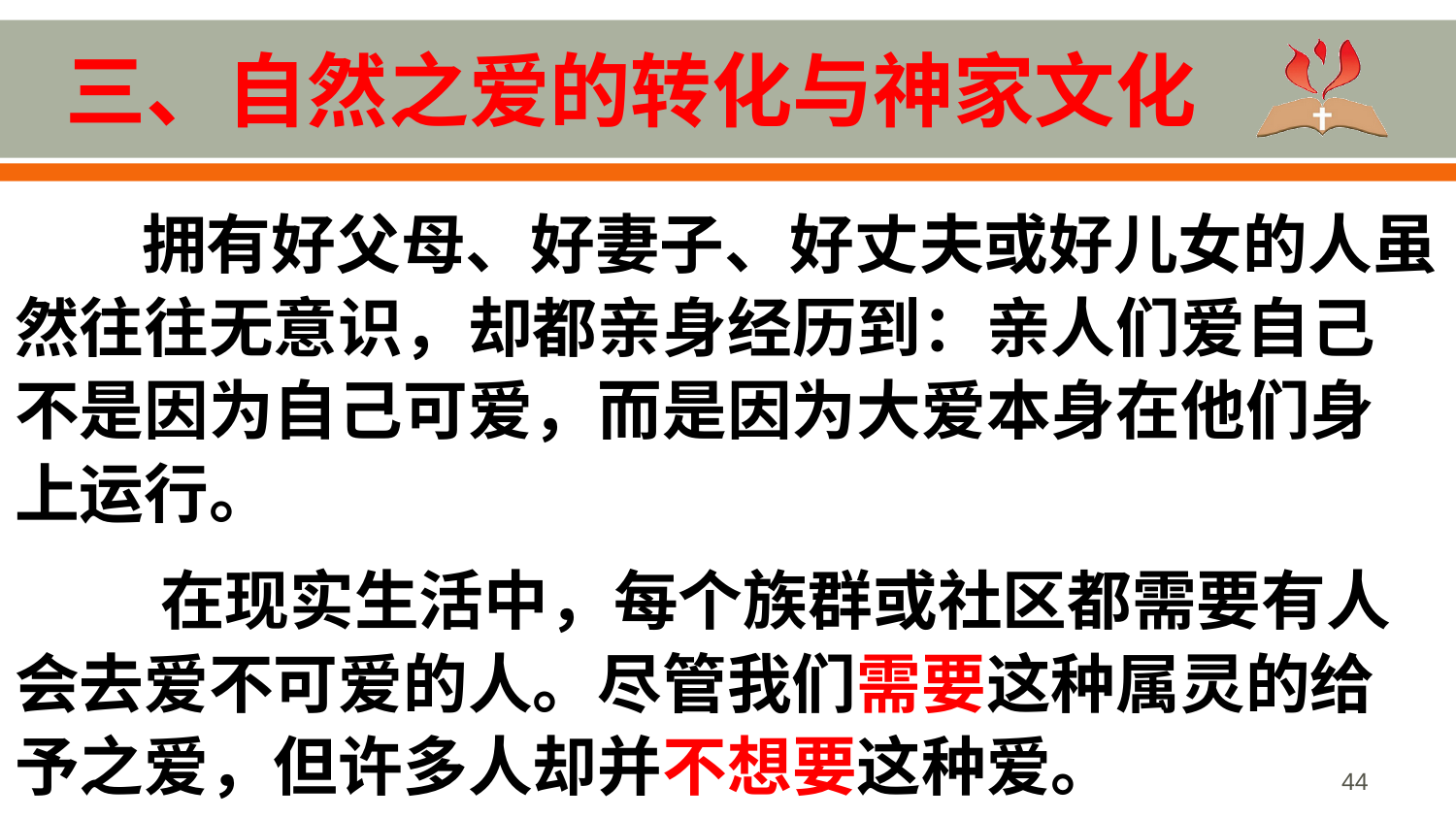

# 三、自然之爱的转化与神家文化
拥有好父母、好妻子、好丈夫或好儿女的人虽然往往无意识，却都亲身经历到：亲人们爱自己不是因为自己可爱，而是因为大爱本身在他们身上运行。
	在现实生活中，每个族群或社区都需要有人会去爱不可爱的人。尽管我们需要这种属灵的给予之爱，但许多人却并不想要这种爱。

44